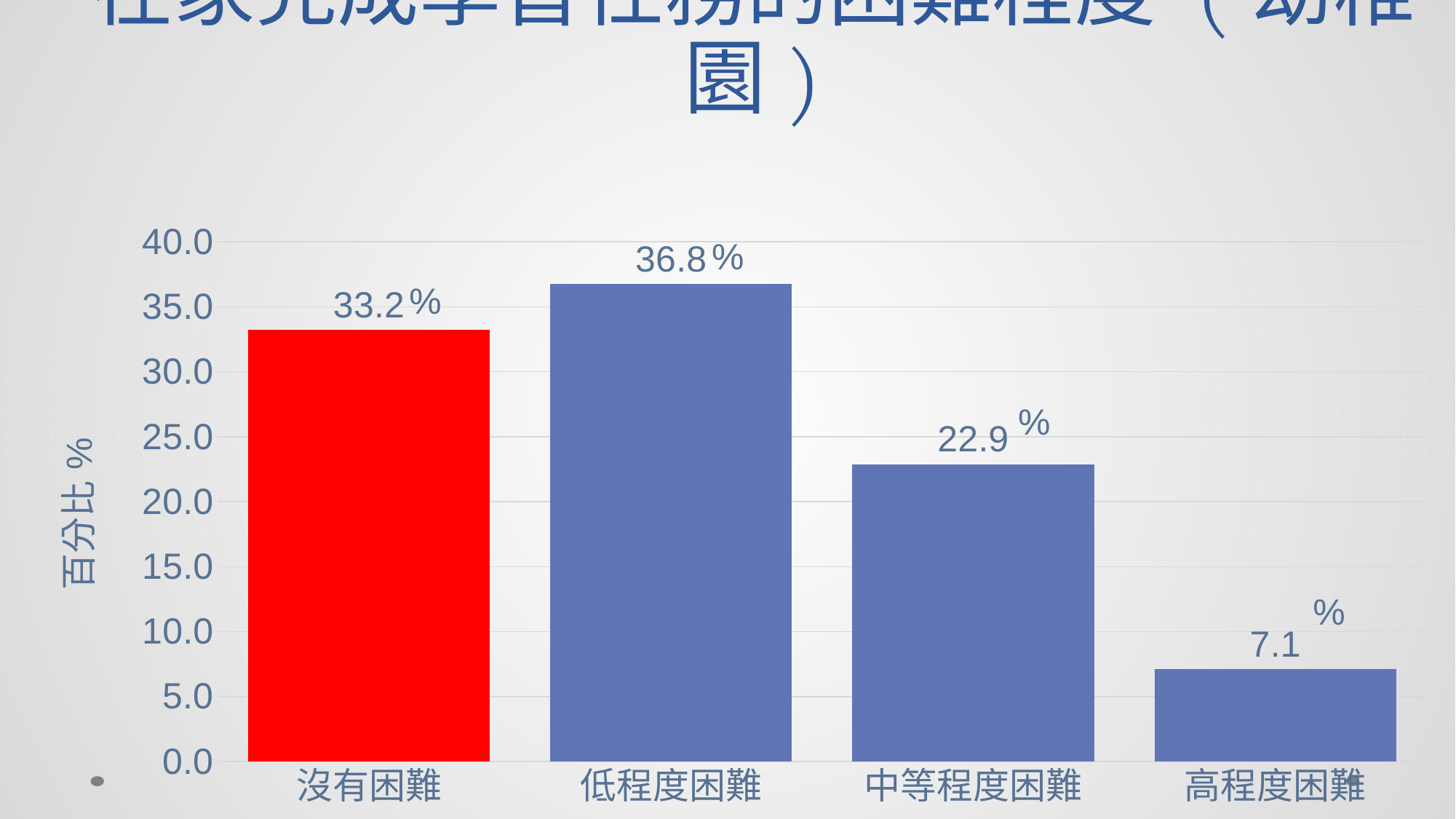

# 在家完成學習任務的困難程度 (幼稚園)

### Chart

| Category |  |
|---|---|
| 沒有困難 | 33.24557204404021 |
| 低程度困難 | 36.76400191479176 |
| 中等程度困難 | 22.88176160842508 |
| 高程度困難 | 7.10866443274294 |
%
%
%
%